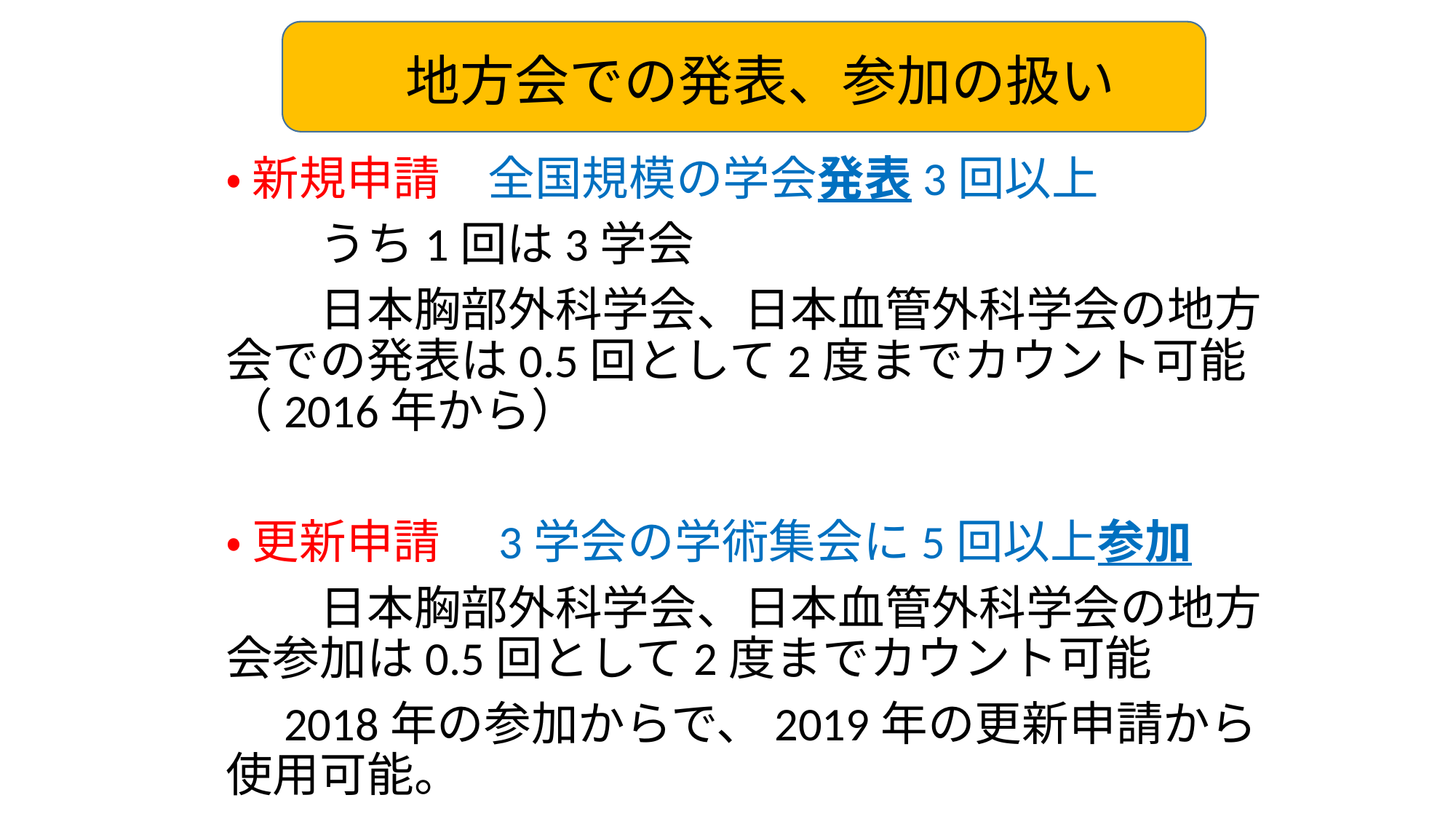

# 地方会での発表、参加の扱い

・ 新規申請　全国規模の学会発表3回以上
　　うち1回は3学会
　　日本胸部外科学会、日本血管外科学会の地方会での発表は0.5回として2度までカウント可能（2016年から）

・ 更新申請　3学会の学術集会に5回以上参加
　　日本胸部外科学会、日本血管外科学会の地方会参加は0.5回として2度までカウント可能
　2018年の参加からで、2019年の更新申請から使用可能。